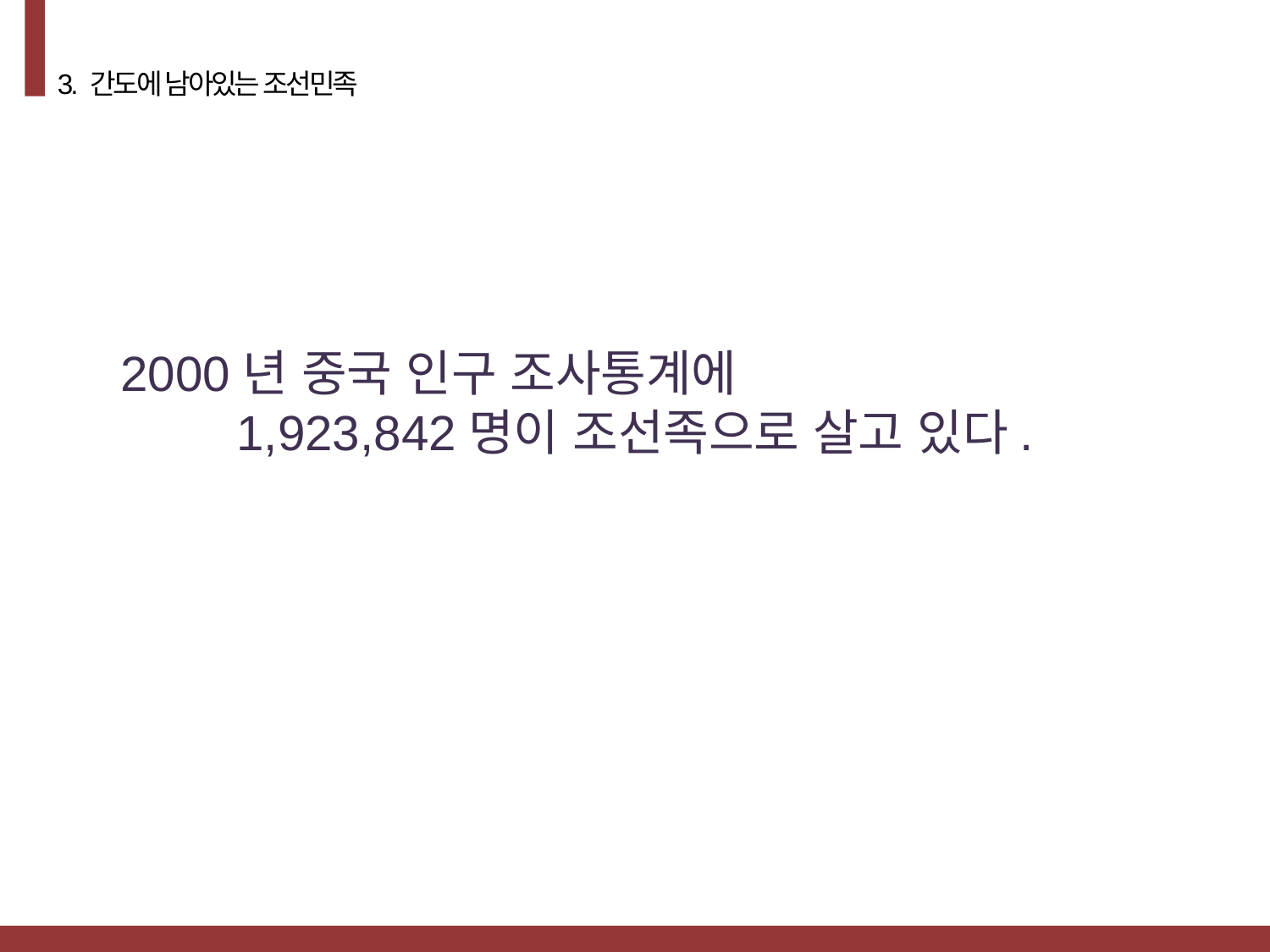

3. 간도에 남아있는 조선민족
2000년 중국 인구 조사통계에                               1,923,842명이 조선족으로 살고 있다.